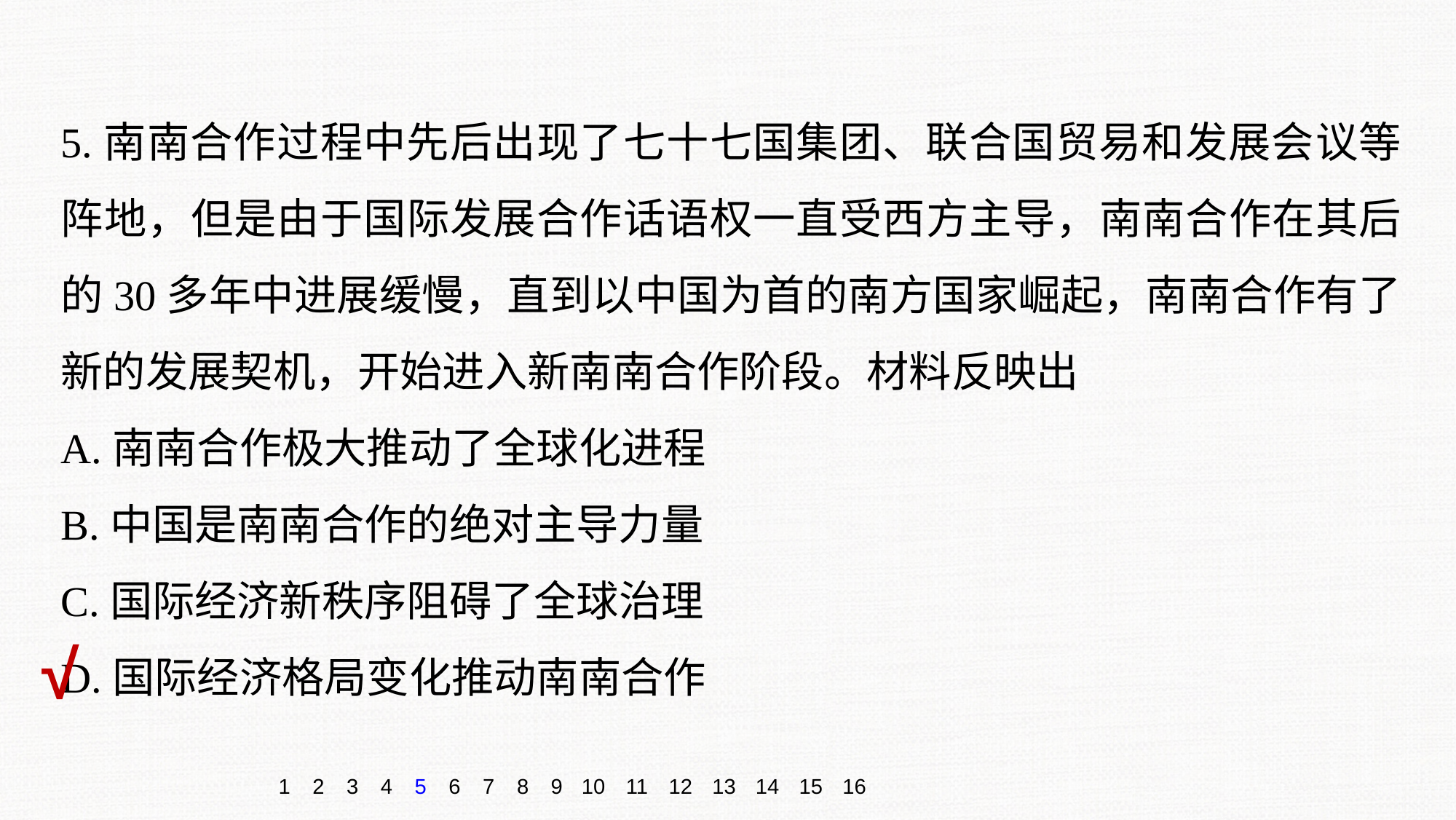

5.南南合作过程中先后出现了七十七国集团、联合国贸易和发展会议等阵地，但是由于国际发展合作话语权一直受西方主导，南南合作在其后的30多年中进展缓慢，直到以中国为首的南方国家崛起，南南合作有了新的发展契机，开始进入新南南合作阶段。材料反映出
A.南南合作极大推动了全球化进程
B.中国是南南合作的绝对主导力量
C.国际经济新秩序阻碍了全球治理
D.国际经济格局变化推动南南合作
√
1
2
3
4
5
6
7
8
9
10
11
12
13
14
15
16